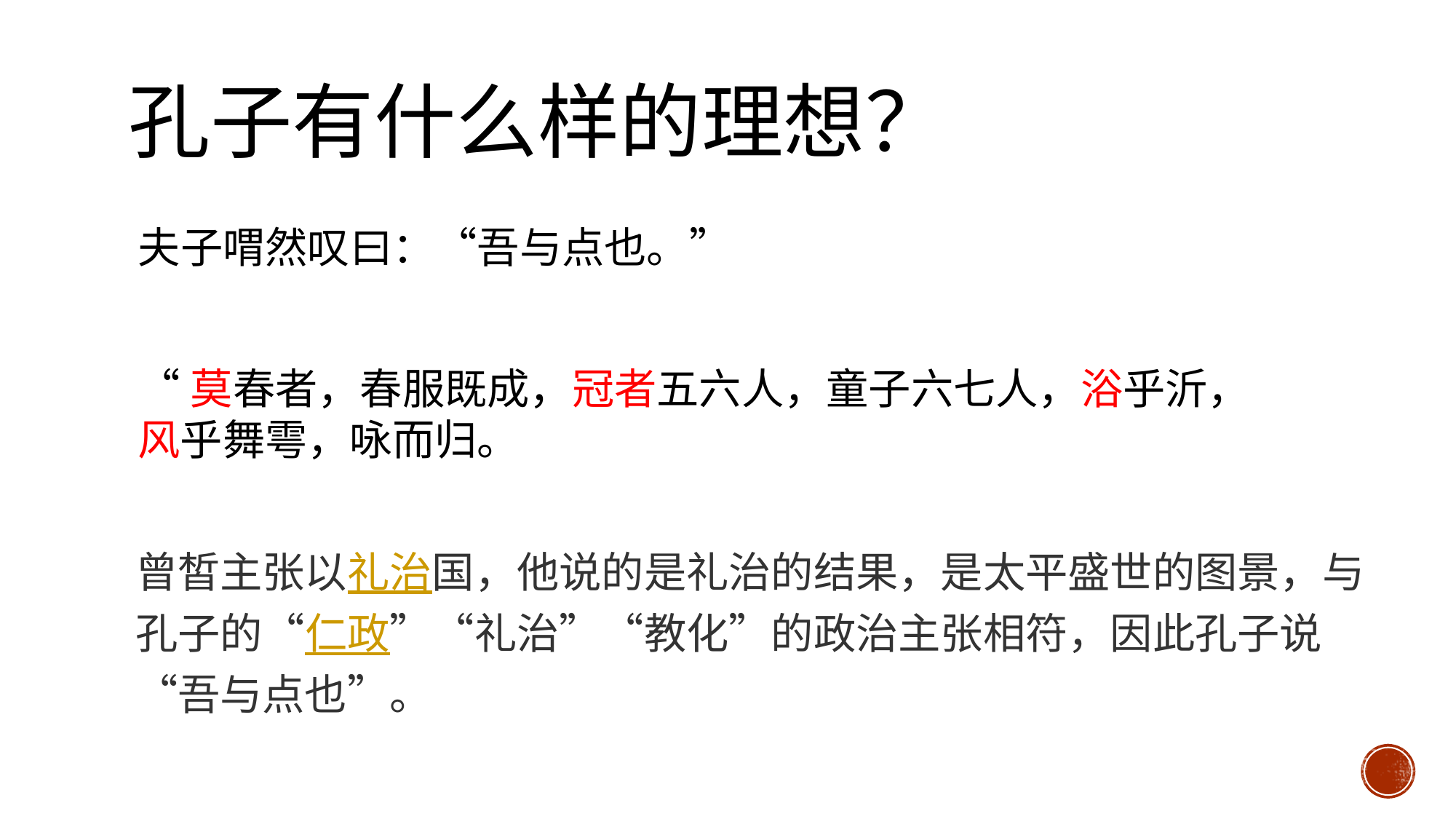

# 孔子有什么样的理想？
夫子喟然叹曰：“吾与点也。”

“莫春者，春服既成，冠者五六人，童子六七人，浴乎沂，风乎舞雩，咏而归。
曾皙主张以礼治国，他说的是礼治的结果，是太平盛世的图景，与孔子的“仁政”“礼治”“教化”的政治主张相符，因此孔子说“吾与点也”。